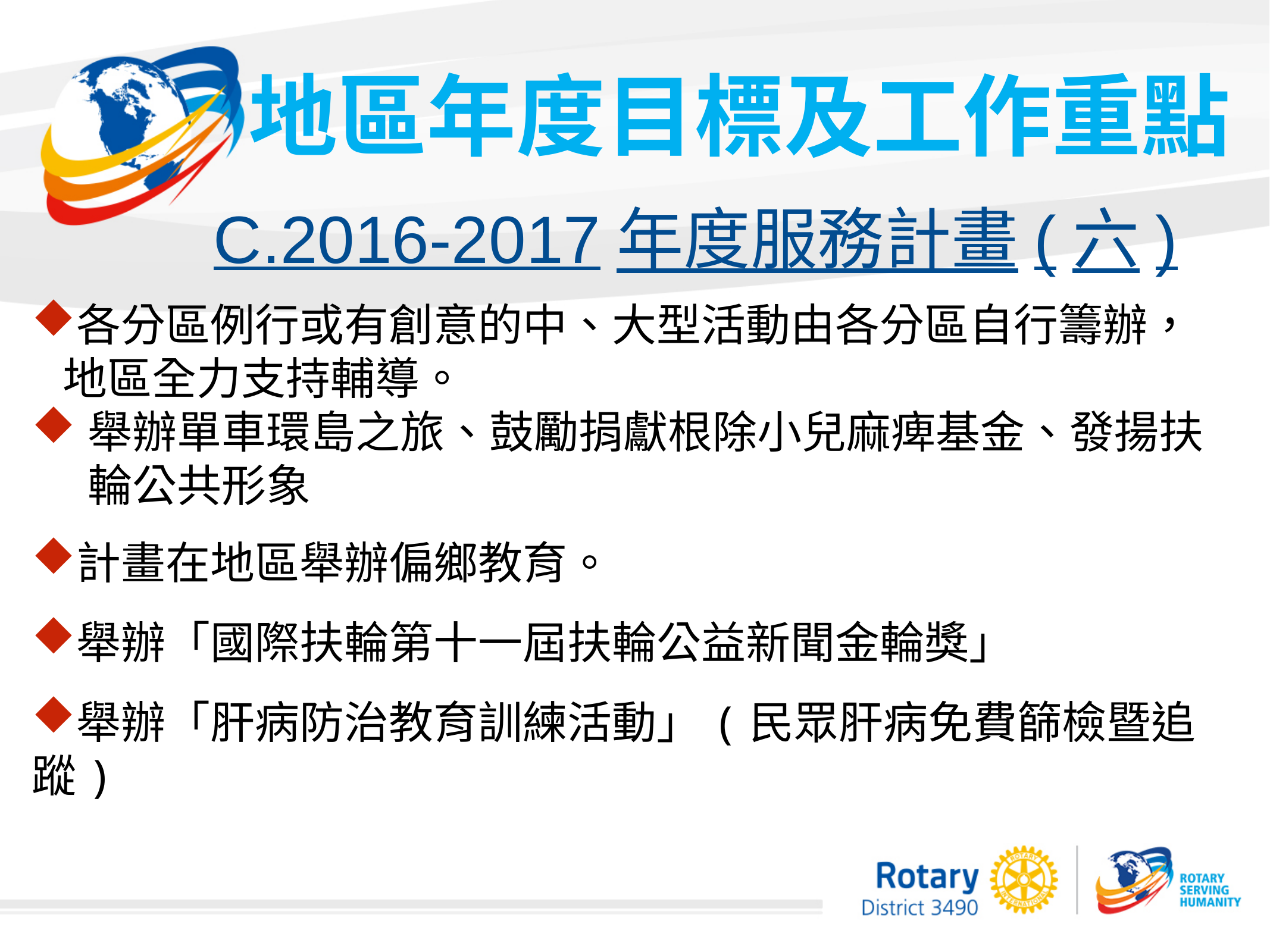

地區年度目標及工作重點
C.2016-2017年度服務計畫(六)
各分區例行或有創意的中、大型活動由各分區自行籌辦，
  地區全力支持輔導。
舉辦單車環島之旅、鼓勵捐獻根除小兒麻痺基金、發揚扶輪公共形象
計畫在地區舉辦偏鄉教育。
舉辦「國際扶輪第十一屆扶輪公益新聞金輪獎」
舉辦「肝病防治教育訓練活動」(民眾肝病免費篩檢暨追蹤)